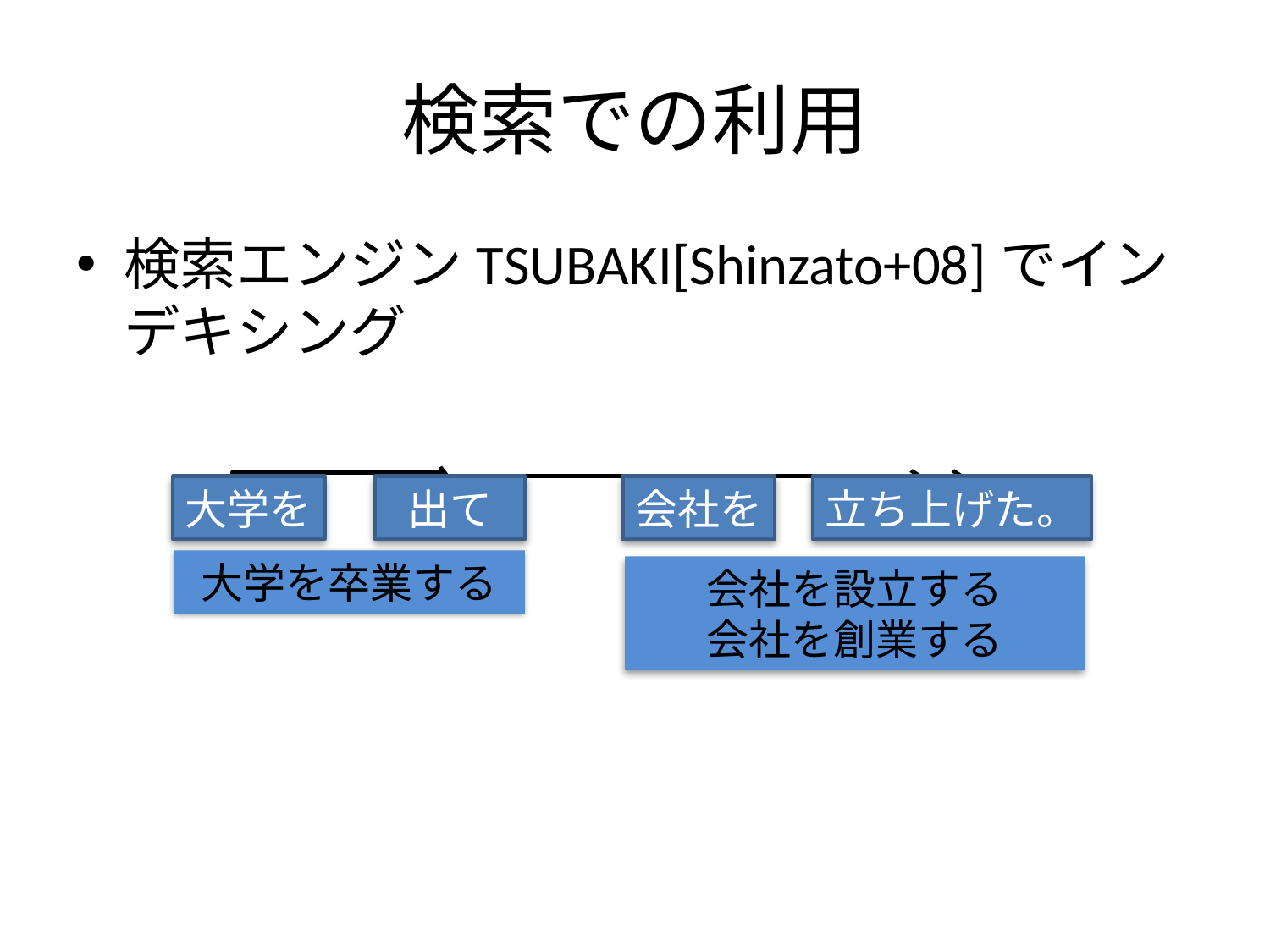

# 検索での利用
検索エンジンTSUBAKI[Shinzato+08]でインデキシング
大学を
出て
会社を
立ち上げた。
大学を卒業する
会社を設立する
会社を創業する